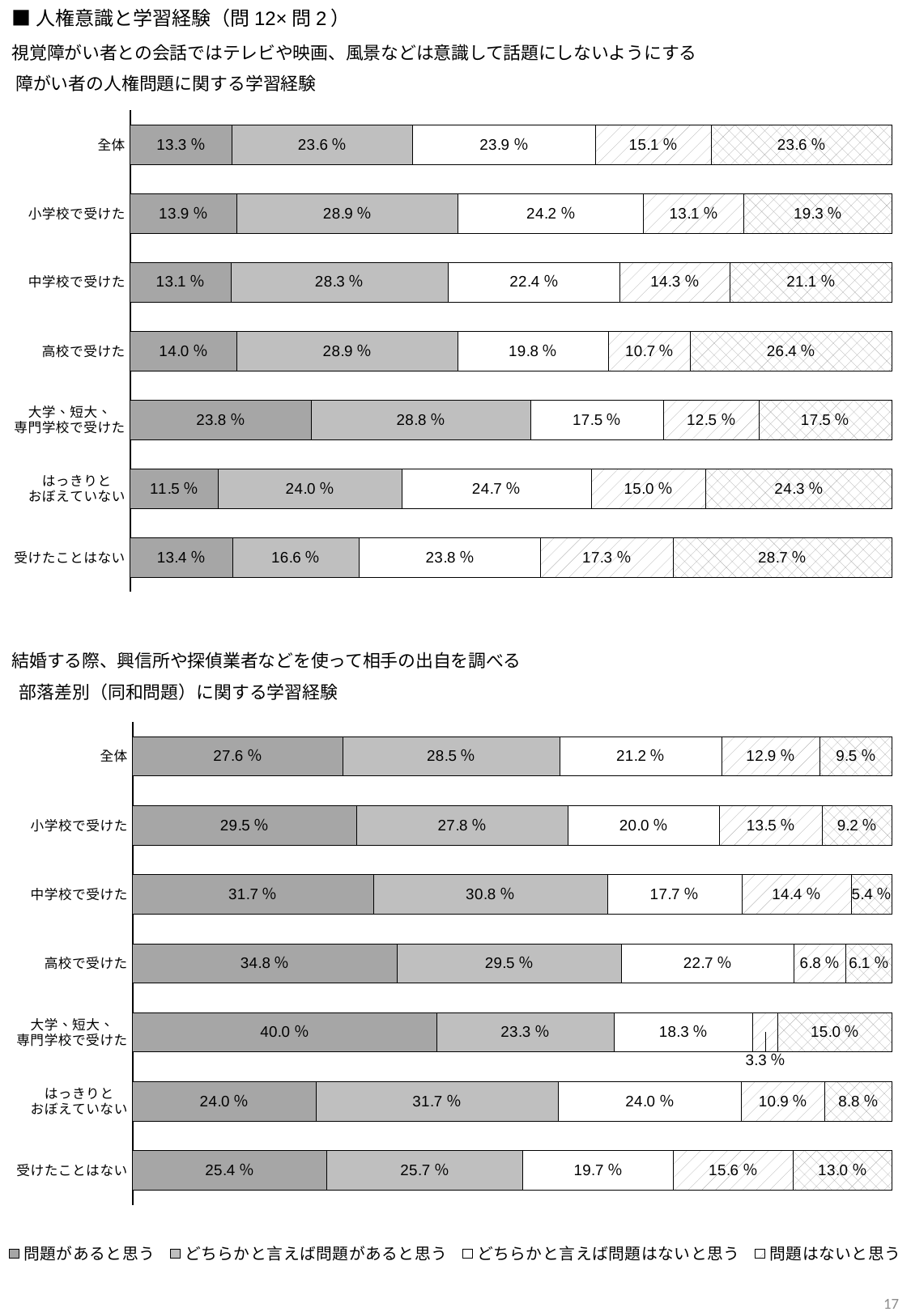

■人権意識と学習経験（問12×問2）
視覚障がい者との会話ではテレビや映画、風景などは意識して話題にしないようにする

### Chart: 障がい者の人権問題に関する学習経験

| Category | 問題があると思う | どちらかと言えば問題があると思う | どちらかと言えば問題はないと思う | 問題はないと思う | わからない |
|---|---|---|---|---|---|
| 全体 | 13.3 | 23.6 | 23.9 | 15.1 | 23.6 |
| 小学校で受けた | 13.9 | 28.9 | 24.2 | 13.1 | 19.3 |
| 中学校で受けた | 13.1 | 28.3 | 22.4 | 14.3 | 21.1 |
| 高校で受けた | 14.0 | 28.9 | 19.8 | 10.7 | 26.4 |
| 大学、短大、
専門学校で受けた | 23.8 | 28.8 | 17.5 | 12.5 | 17.5 |
| はっきりと
おぼえていない | 11.5 | 24.0 | 24.7 | 15.0 | 24.3 |
| 受けたことはない | 13.4 | 16.6 | 23.8 | 17.3 | 28.7 |
結婚する際、興信所や探偵業者などを使って相手の出自を調べる

### Chart: 部落差別（同和問題）に関する学習経験

| Category | 問題があると思う | どちらかと言えば問題があると思う | どちらかと言えば問題はないと思う | 問題はないと思う | わからない |
|---|---|---|---|---|---|
| 全体 | 27.6 | 28.5 | 21.2 | 12.9 | 9.5 |
| 小学校で受けた | 29.5 | 27.8 | 20.0 | 13.5 | 9.2 |
| 中学校で受けた | 31.7 | 30.8 | 17.7 | 14.4 | 5.4 |
| 高校で受けた | 34.8 | 29.5 | 22.7 | 6.8 | 6.1 |
| 大学、短大、
専門学校で受けた | 40.0 | 23.3 | 18.3 | 3.3 | 15.0 |
| はっきりと
おぼえていない | 24.0 | 31.7 | 24.0 | 10.9 | 8.8 |
| 受けたことはない | 25.4 | 25.7 | 19.7 | 15.6 | 13.0 |
17